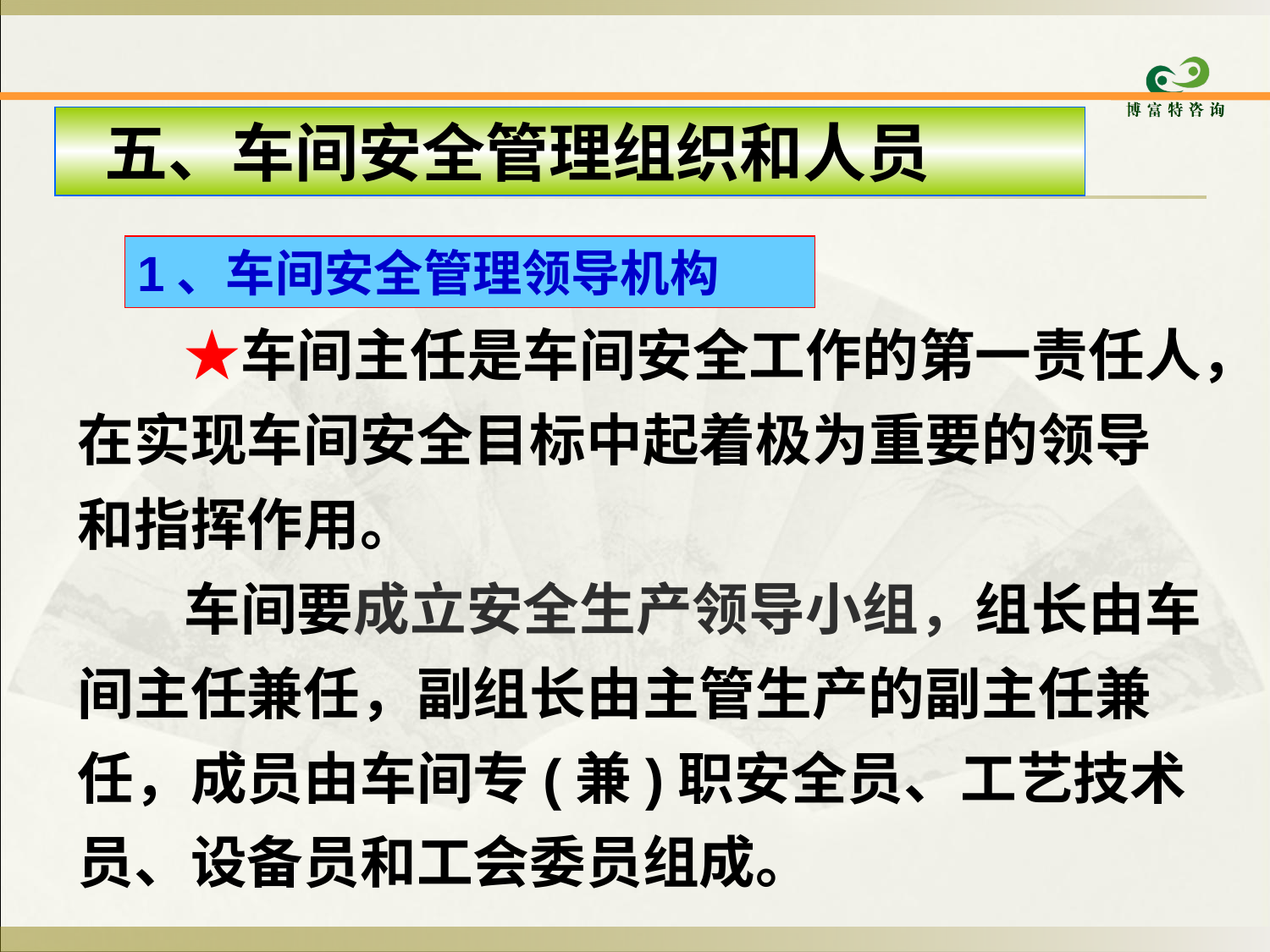

五、车间安全管理组织和人员
1、车间安全管理领导机构
　 ★车间主任是车间安全工作的第一责任人，在实现车间安全目标中起着极为重要的领导和指挥作用。
　 车间要成立安全生产领导小组，组长由车间主任兼任，副组长由主管生产的副主任兼任，成员由车间专(兼)职安全员、工艺技术员、设备员和工会委员组成。
27